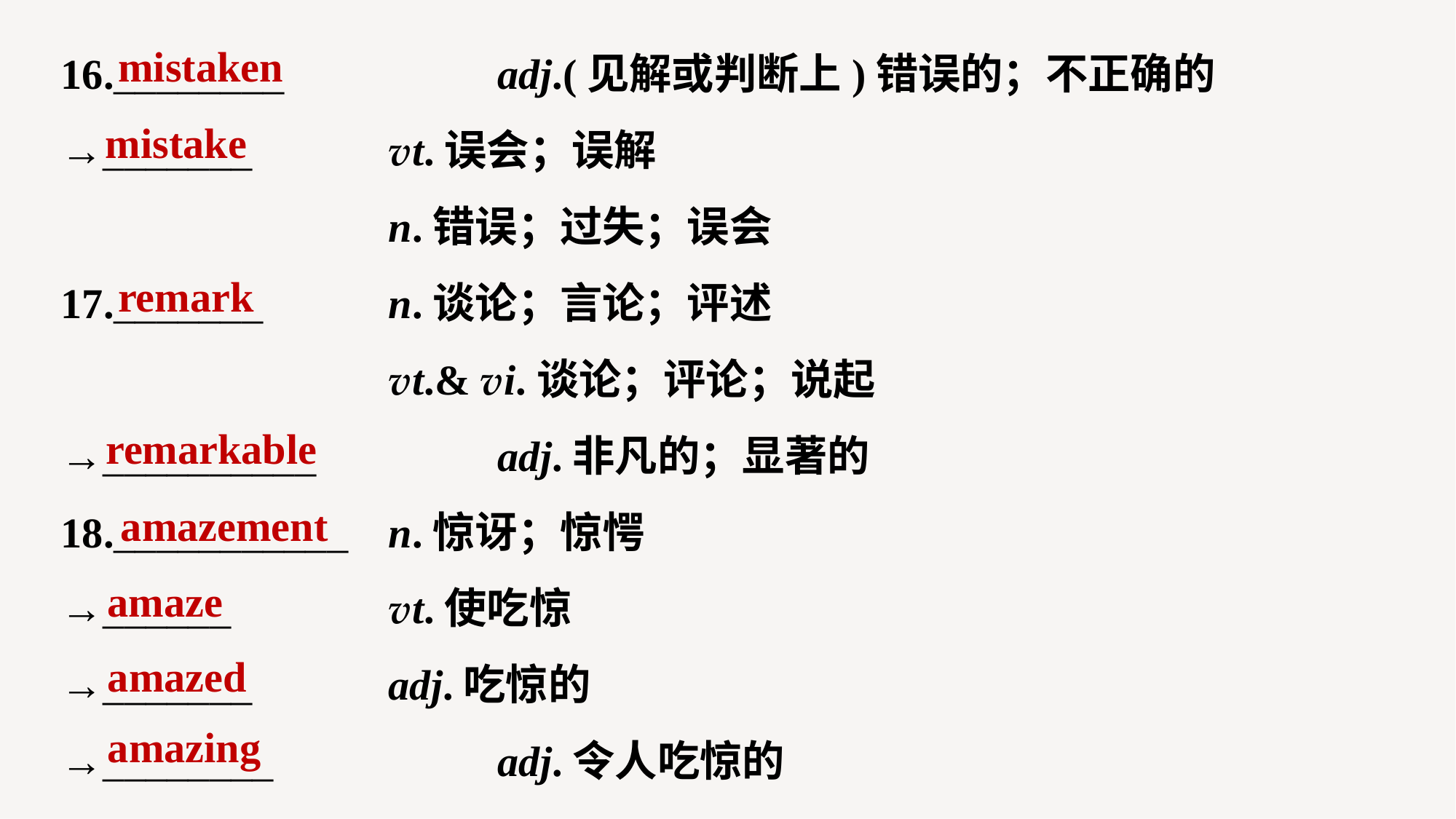

16.________ 		adj.(见解或判断上)错误的；不正确的
→_______ 		vt.误会；误解
			n.错误；过失；误会
17._______ 		n.谈论；言论；评述
			vt.& vi.谈论；评论；说起
→__________ 		adj.非凡的；显著的
18.___________ 	n.惊讶；惊愕
→______ 		vt.使吃惊
→_______ 		adj.吃惊的
→________ 		adj.令人吃惊的
mistaken
mistake
remark
remarkable
amazement
amaze
amazed
amazing